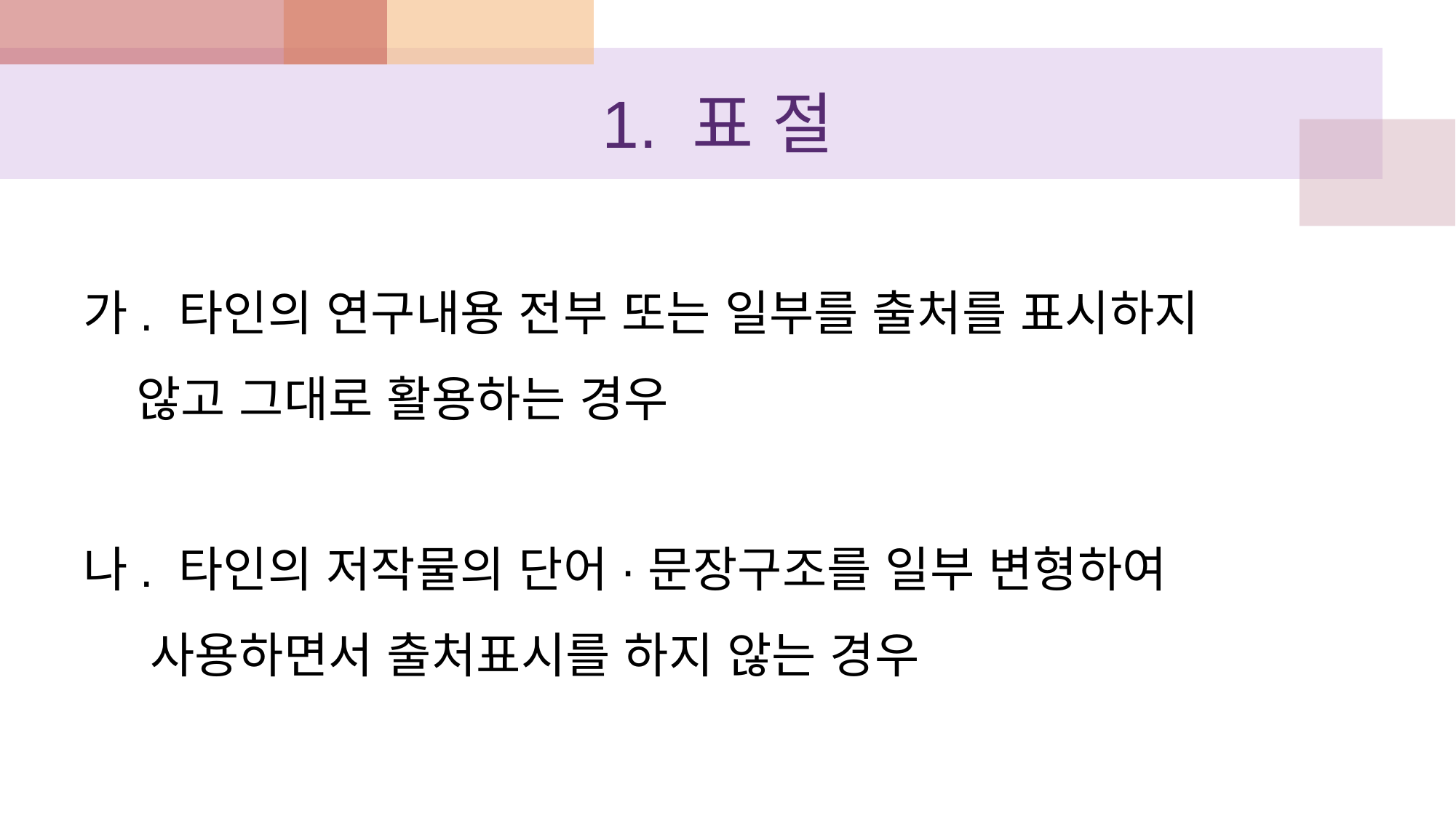

# 1. 표 절
가. 타인의 연구내용 전부 또는 일부를 출처를 표시하지
   않고 그대로 활용하는 경우

나. 타인의 저작물의 단어·문장구조를 일부 변형하여
    사용하면서 출처표시를 하지 않는 경우